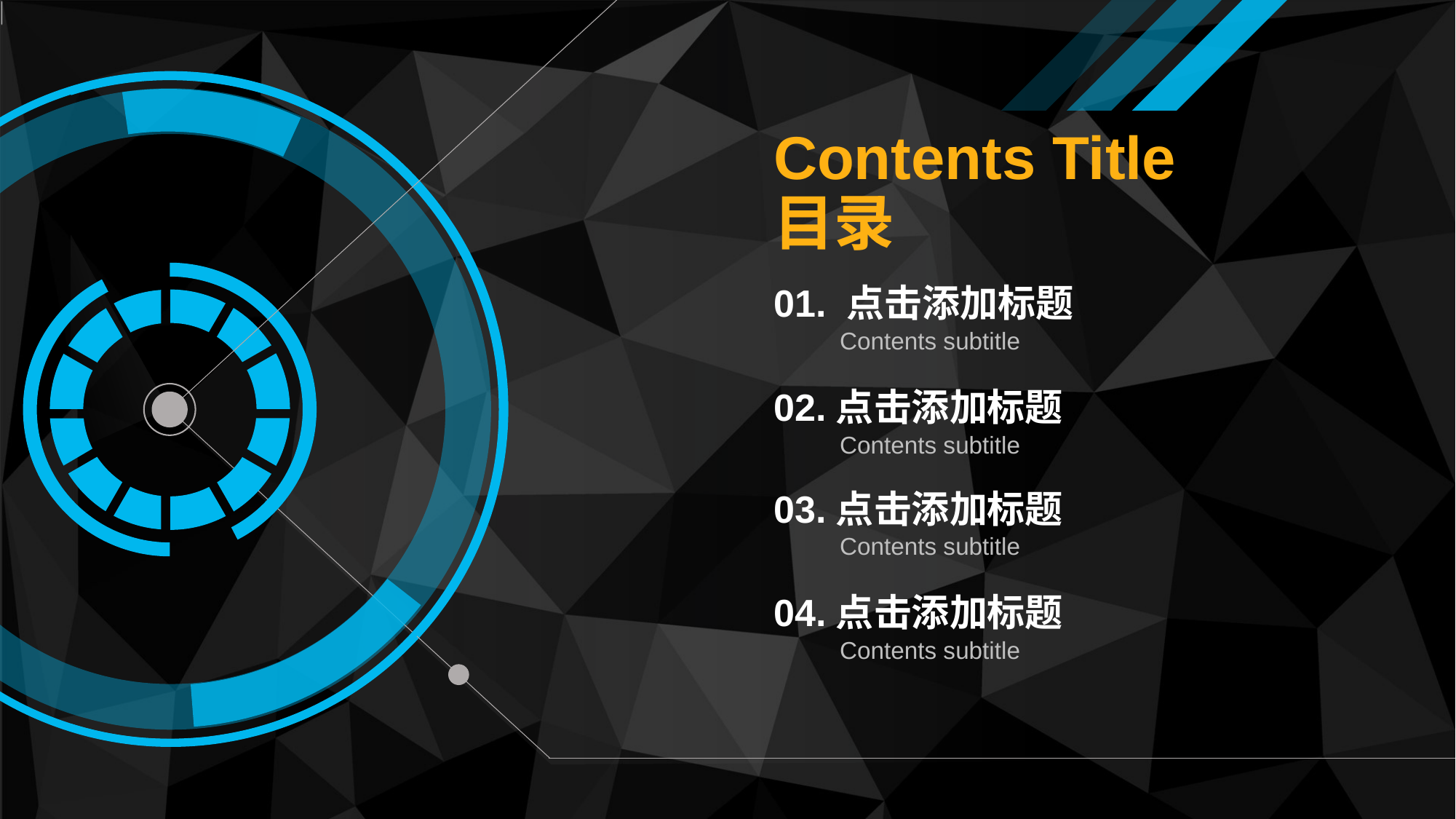

# Contents Title 目录
01. 点击添加标题
Contents subtitle
02.点击添加标题
Contents subtitle
03.点击添加标题
Contents subtitle
04.点击添加标题
Contents subtitle